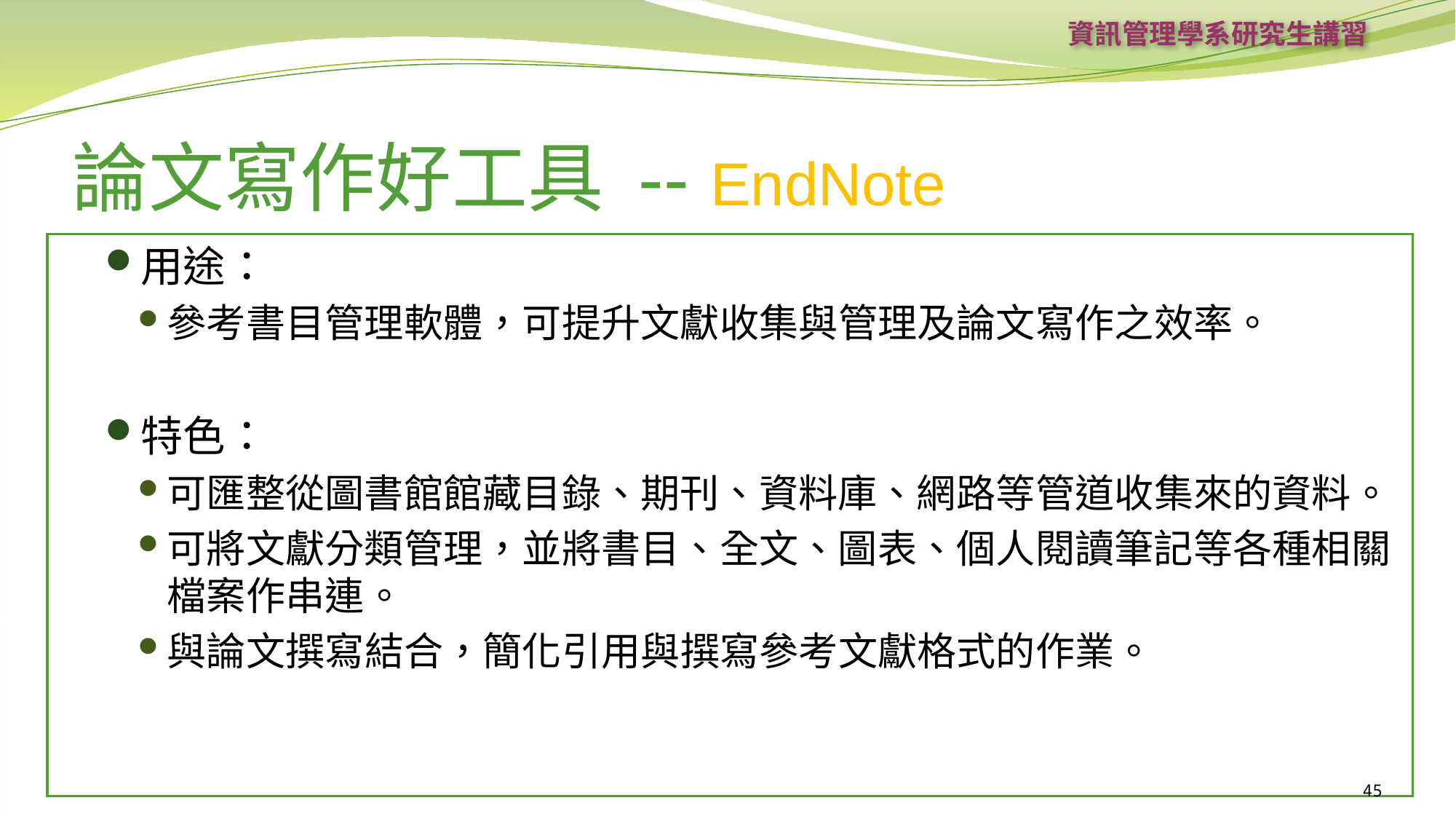

資訊管理學系研究生講習
# 論文寫作好工具 -- EndNote
用途：
參考書目管理軟體，可提升文獻收集與管理及論文寫作之效率。

特色：
可匯整從圖書館館藏目錄、期刊、資料庫、網路等管道收集來的資料。
可將文獻分類管理，並將書目、全文、圖表、個人閱讀筆記等各種相關檔案作串連。
與論文撰寫結合，簡化引用與撰寫參考文獻格式的作業。
45